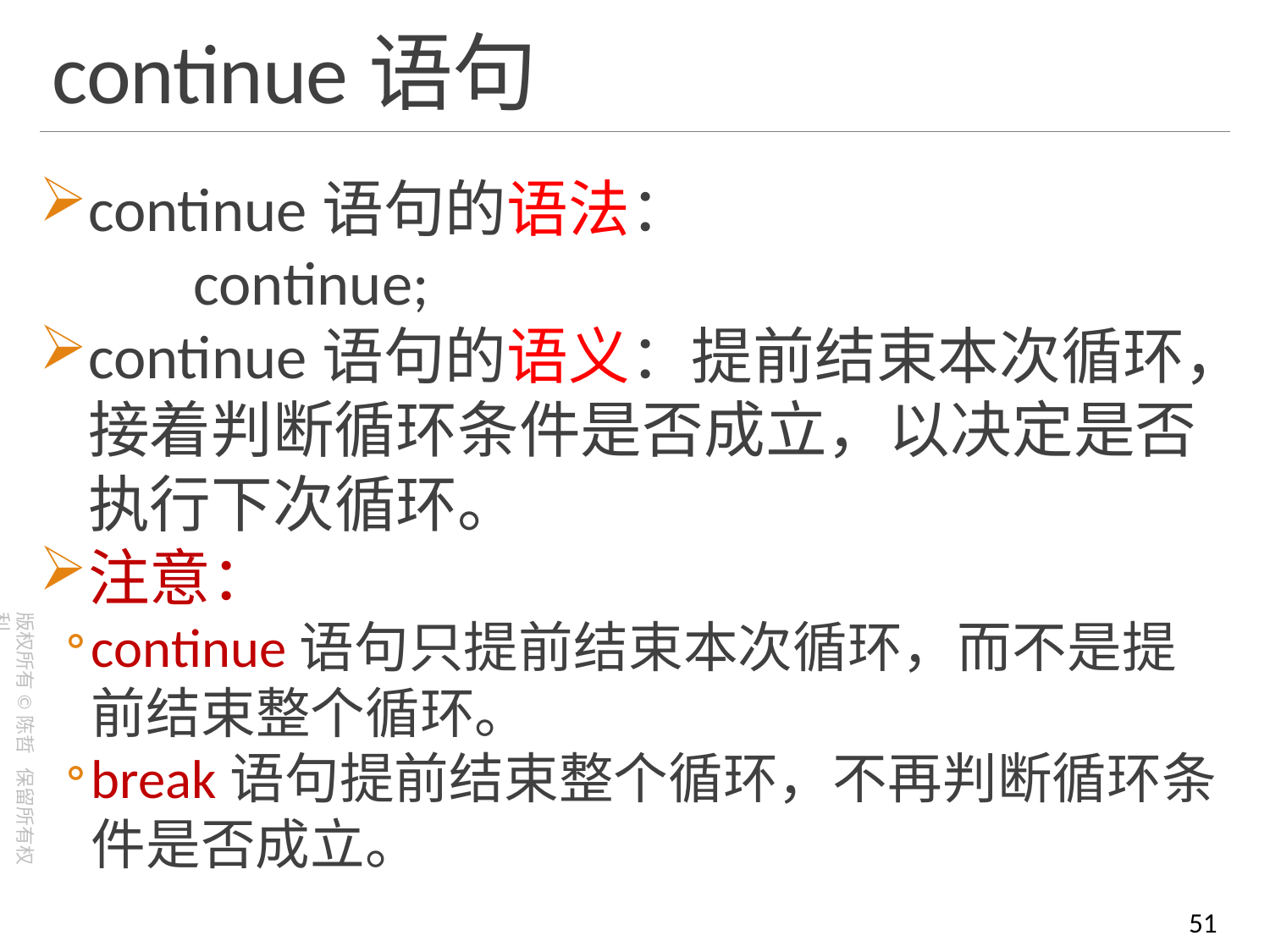

# continue语句
continue语句的语法：
           continue;
continue语句的语义：提前结束本次循环，接着判断循环条件是否成立，以决定是否执行下次循环。
注意：
continue语句只提前结束本次循环，而不是提前结束整个循环。
break语句提前结束整个循环，不再判断循环条件是否成立。
51